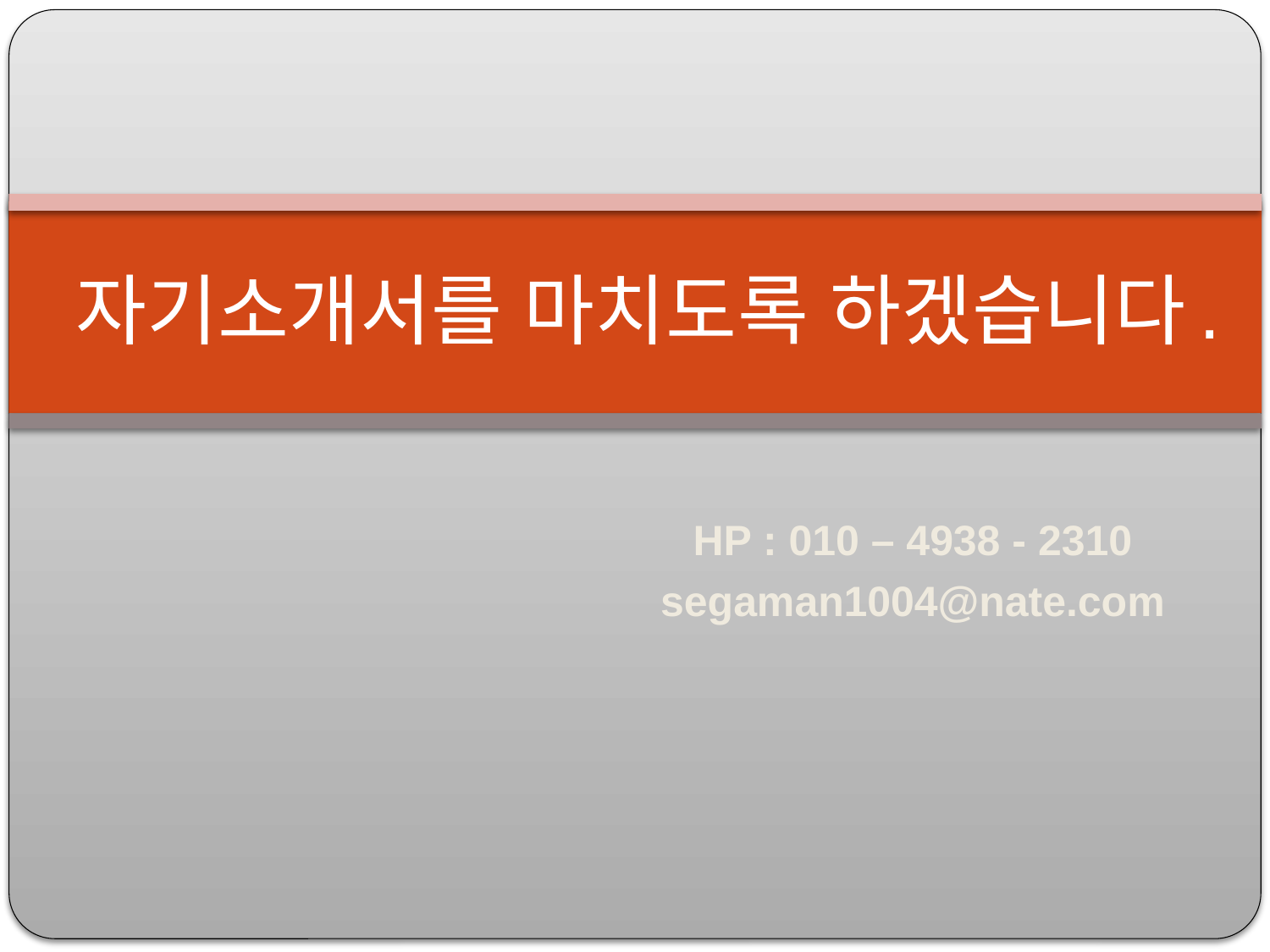

# 자기소개서를 마치도록 하겠습니다.

HP : 010 – 4938 - 2310
segaman1004@nate.com